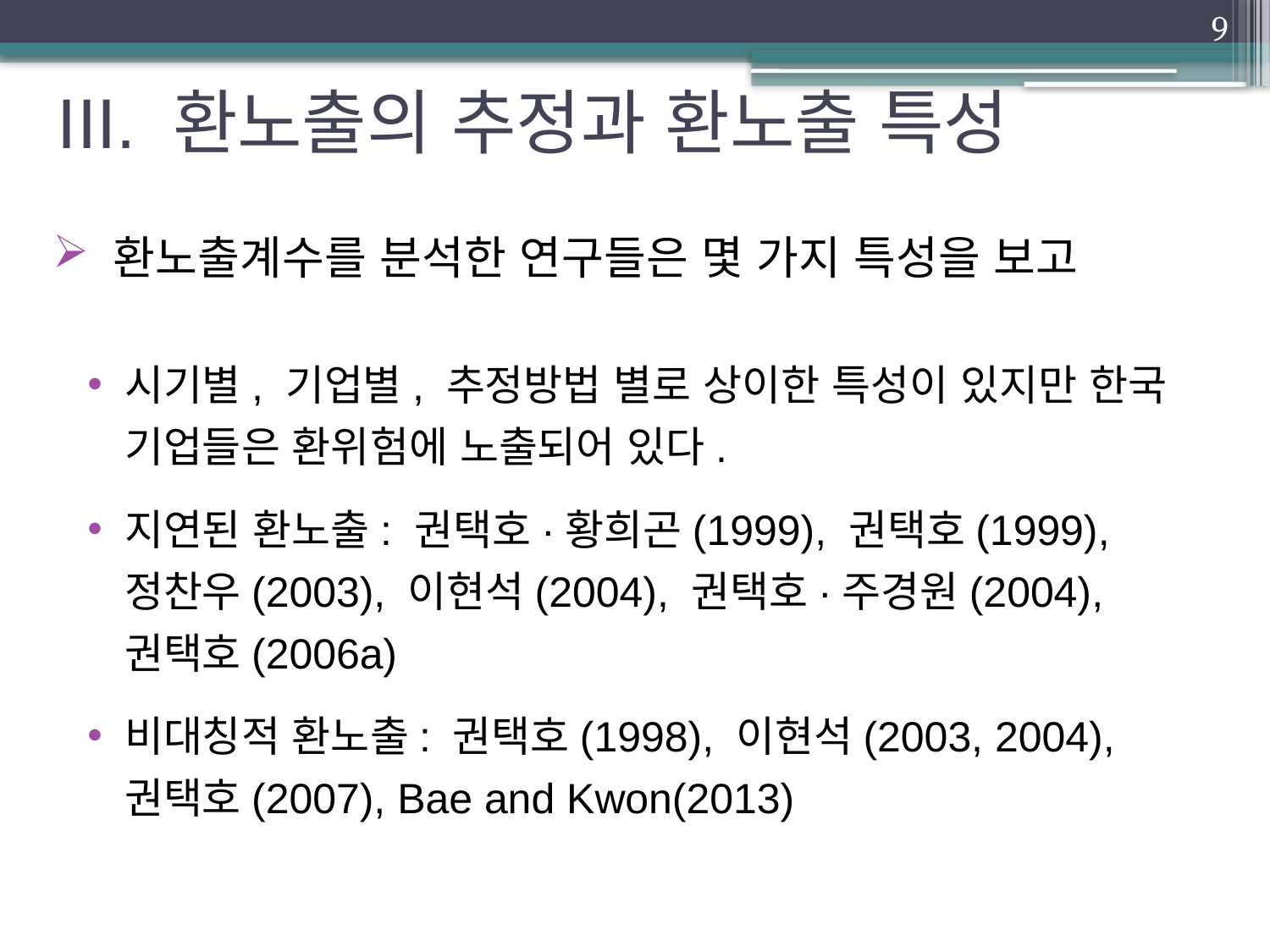

9
# III. 환노출의 추정과 환노출 특성
 환노출계수를 분석한 연구들은 몇 가지 특성을 보고
시기별, 기업별, 추정방법 별로 상이한 특성이 있지만 한국 기업들은 환위험에 노출되어 있다.
지연된 환노출: 권택호·황희곤(1999), 권택호(1999), 정찬우(2003), 이현석(2004), 권택호·주경원(2004), 권택호(2006a)
비대칭적 환노출: 권택호(1998), 이현석(2003, 2004), 권택호(2007), Bae and Kwon(2013)